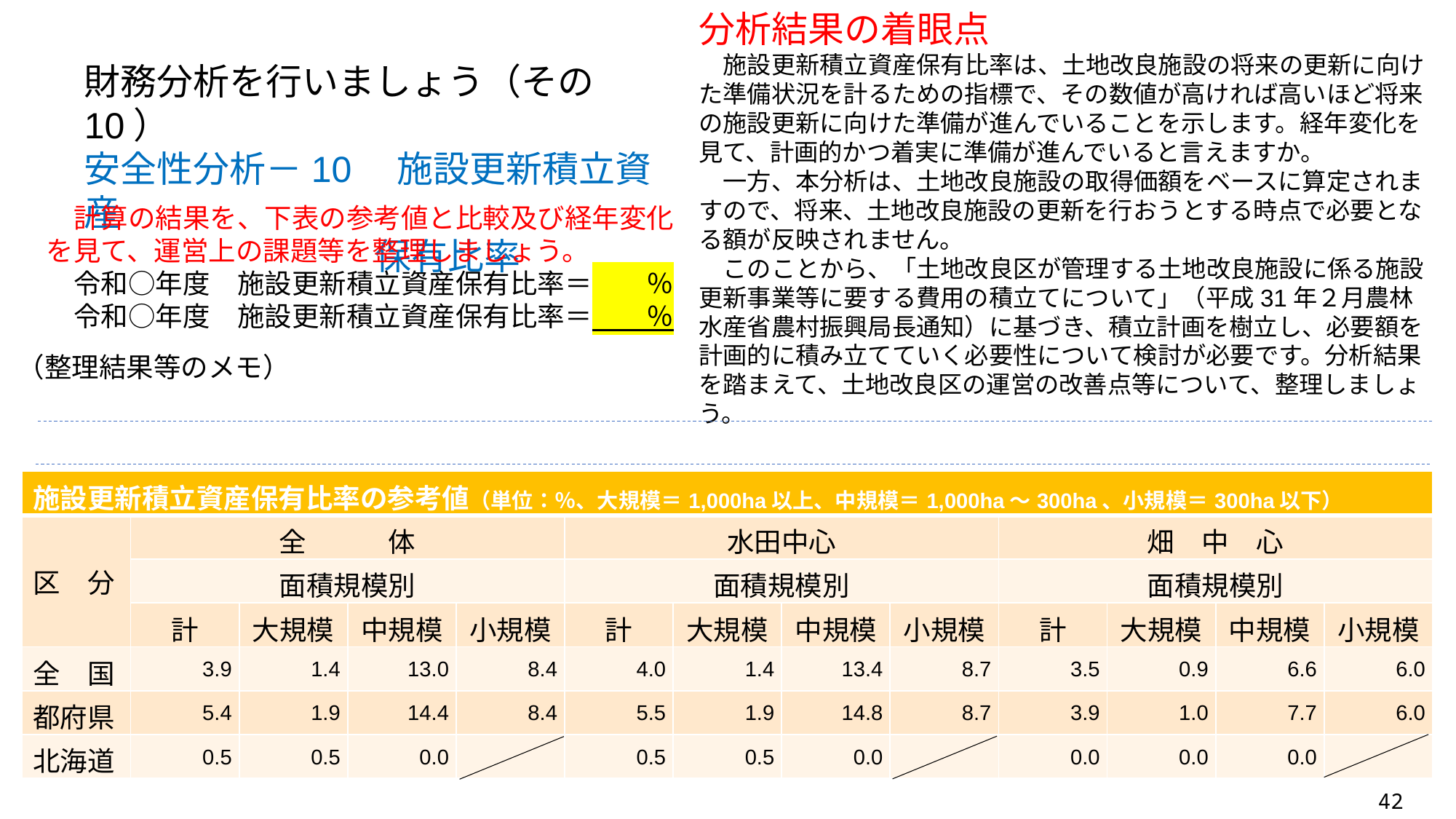

分析結果の着眼点
　施設更新積立資産保有比率は、土地改良施設の将来の更新に向けた準備状況を計るための指標で、その数値が高ければ高いほど将来の施設更新に向けた準備が進んでいることを示します。経年変化を見て、計画的かつ着実に準備が進んでいると言えますか。
　一方、本分析は、土地改良施設の取得価額をベースに算定されますので、将来、土地改良施設の更新を行おうとする時点で必要となる額が反映されません。
　このことから、「土地改良区が管理する土地改良施設に係る施設更新事業等に要する費用の積立てについて」（平成31年２月農林水産省農村振興局長通知）に基づき、積立計画を樹立し、必要額を計画的に積み立てていく必要性について検討が必要です。分析結果を踏まえて、土地改良区の運営の改善点等について、整理しましょう。
財務分析を行いましょう（その10）
安全性分析－10　施設更新積立資産
　　　　　　　　保有比率
　計算の結果を、下表の参考値と比較及び経年変化を見て、運営上の課題等を整理しましょう。
　令和○年度　施設更新積立資産保有比率＝　　％
　令和○年度　施設更新積立資産保有比率＝　　％
（整理結果等のメモ）
| 施設更新積立資産保有比率の参考値（単位：％、大規模＝1,000ha以上、中規模＝1,000ha～300ha、小規模＝300ha以下） |  |  |  |  |  |  |  |  |  |  |  |  |
| --- | --- | --- | --- | --- | --- | --- | --- | --- | --- | --- | --- | --- |
| 区　分 | 全　　　体 |  |  |  | 水田中心 |  |  |  | 畑　中　心 |  |  |  |
|  | 面積規模別 |  |  |  | 面積規模別 |  |  |  | 面積規模別 |  |  |  |
|  | 計 | 大規模 | 中規模 | 小規模 | 計 | 大規模 | 中規模 | 小規模 | 計 | 大規模 | 中規模 | 小規模 |
| 全　国 | 3.9 | 1.4 | 13.0 | 8.4 | 4.0 | 1.4 | 13.4 | 8.7 | 3.5 | 0.9 | 6.6 | 6.0 |
| 都府県 | 5.4 | 1.9 | 14.4 | 8.4 | 5.5 | 1.9 | 14.8 | 8.7 | 3.9 | 1.0 | 7.7 | 6.0 |
| 北海道 | 0.5 | 0.5 | 0.0 |  | 0.5 | 0.5 | 0.0 |  | 0.0 | 0.0 | 0.0 |  |
42